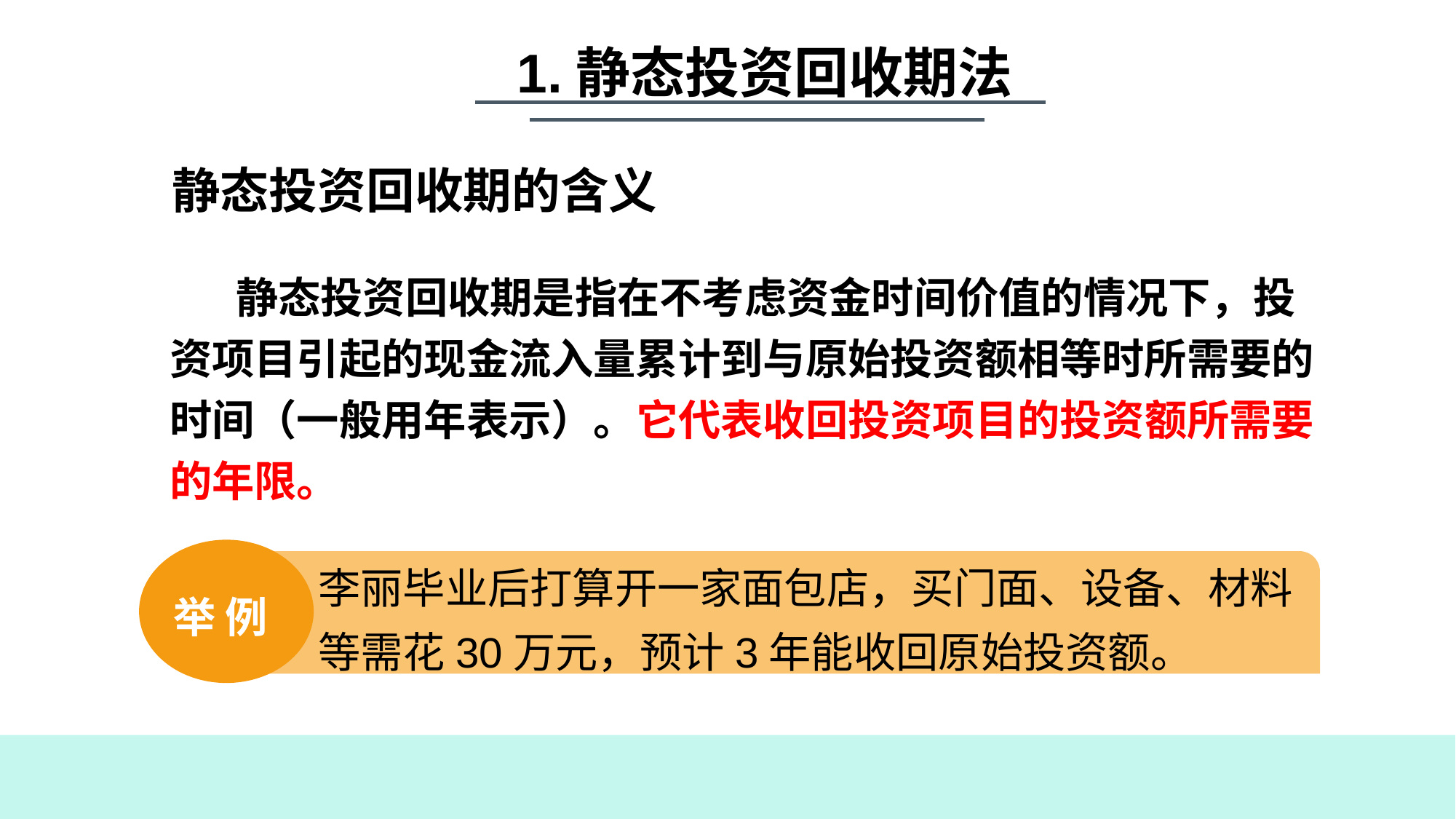

1.静态投资回收期法
静态投资回收期的含义
       静态投资回收期是指在不考虑资金时间价值的情况下，投资项目引起的现金流入量累计到与原始投资额相等时所需要的时间（一般用年表示）。它代表收回投资项目的投资额所需要的年限。

举 例
李丽毕业后打算开一家面包店，买门面、设备、材料等需花30万元，预计3年能收回原始投资额。

58